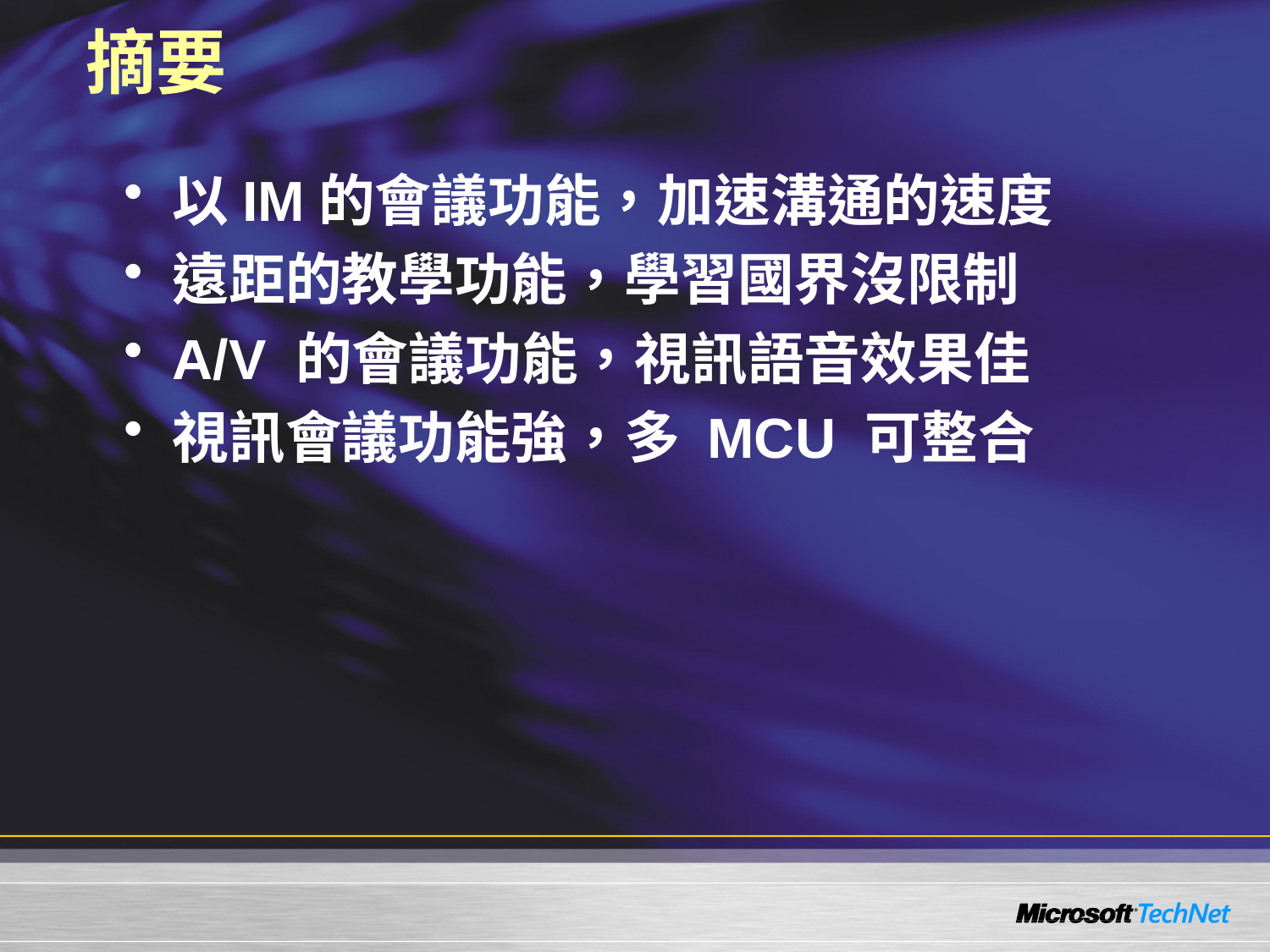

# 摘要
以IM的會議功能，加速溝通的速度
遠距的教學功能，學習國界沒限制
A/V 的會議功能，視訊語音效果佳
視訊會議功能強，多 MCU 可整合